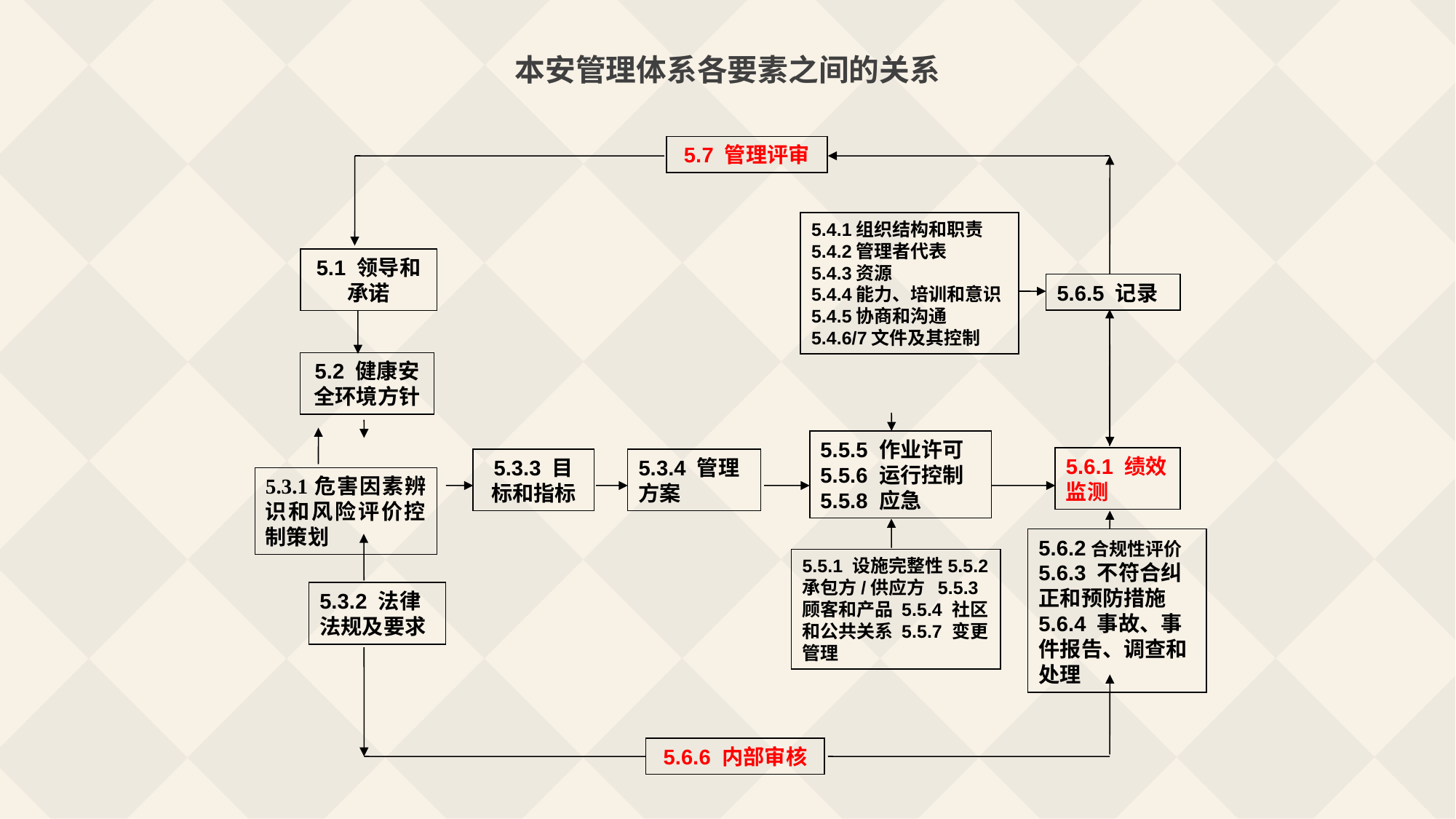

本安管理体系各要素之间的关系
5.7 管理评审

5.4.1组织结构和职责
5.4.2管理者代表
5.4.3资源
5.4.4能力、培训和意识
5.4.5协商和沟通
5.4.6/7文件及其控制
5.1 领导和承诺
5.6.5 记录

5.2 健康安全环境方针

5.5.5 作业许可
5.5.6 运行控制
5.5.8 应急
5.6.1 绩效监测
5.3.3 目标和指标
5.3.4 管理方案

5.6.2合规性评价
5.6.3 不符合纠正和预防措施5.6.4 事故、事件报告、调查和处理

5.5.1 设施完整性5.5.2 承包方/供应方  5.5.3 顾客和产品 5.5.4 社区和公共关系 5.5.7 变更管理
5.3.2 法律法规及要求

5.6.6 内部审核

5.3.1危害因素辨识和风险评价控制策划